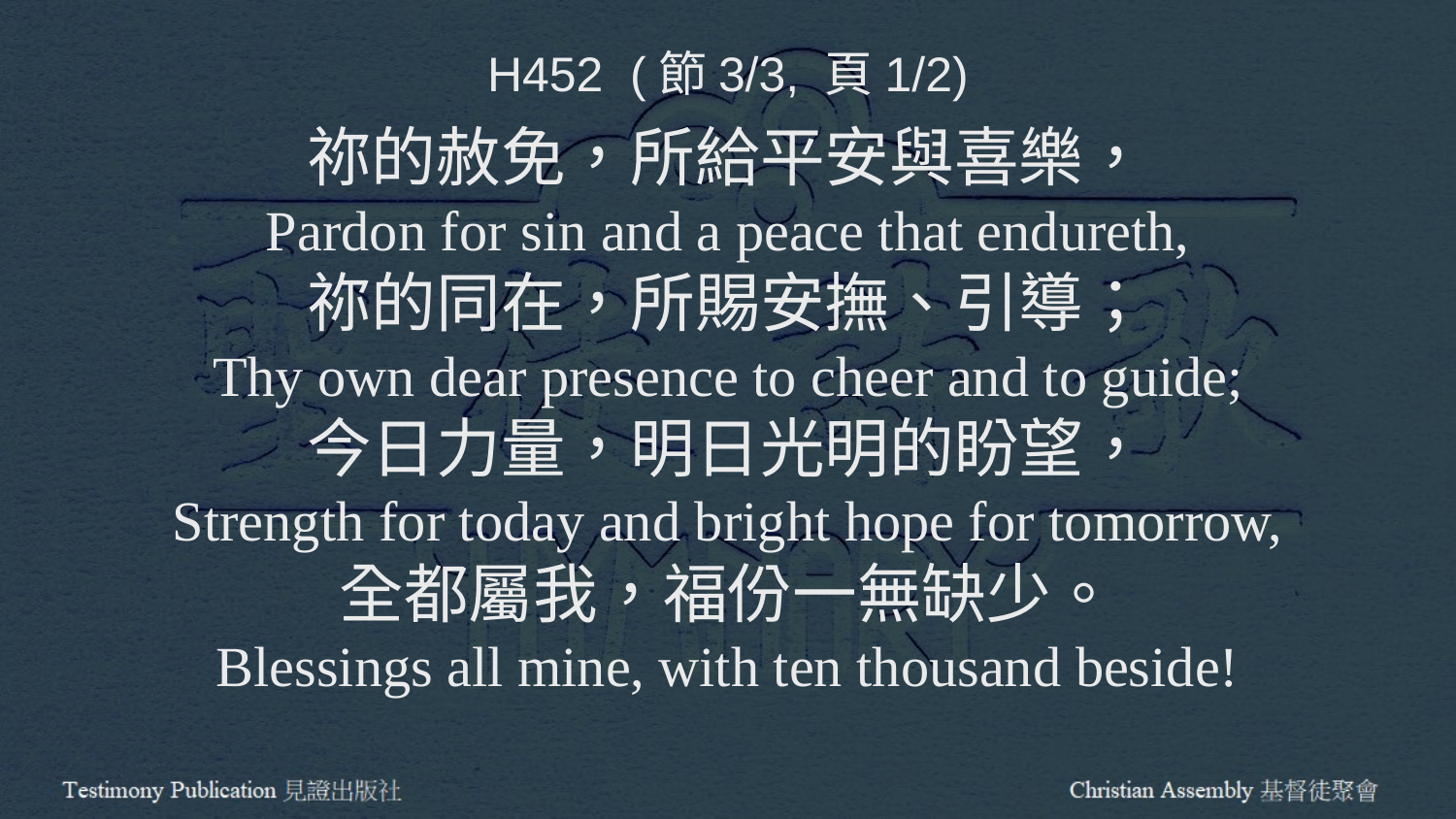

H452  (節3/3, 頁1/2)
祢的赦免，所給平安與喜樂，
Pardon for sin and a peace that endureth,
祢的同在，所賜安撫、引導；
Thy own dear presence to cheer and to guide;
今日力量，明日光明的盼望，
Strength for today and bright hope for tomorrow,
全都屬我，福份一無缺少。
Blessings all mine, with ten thousand beside!